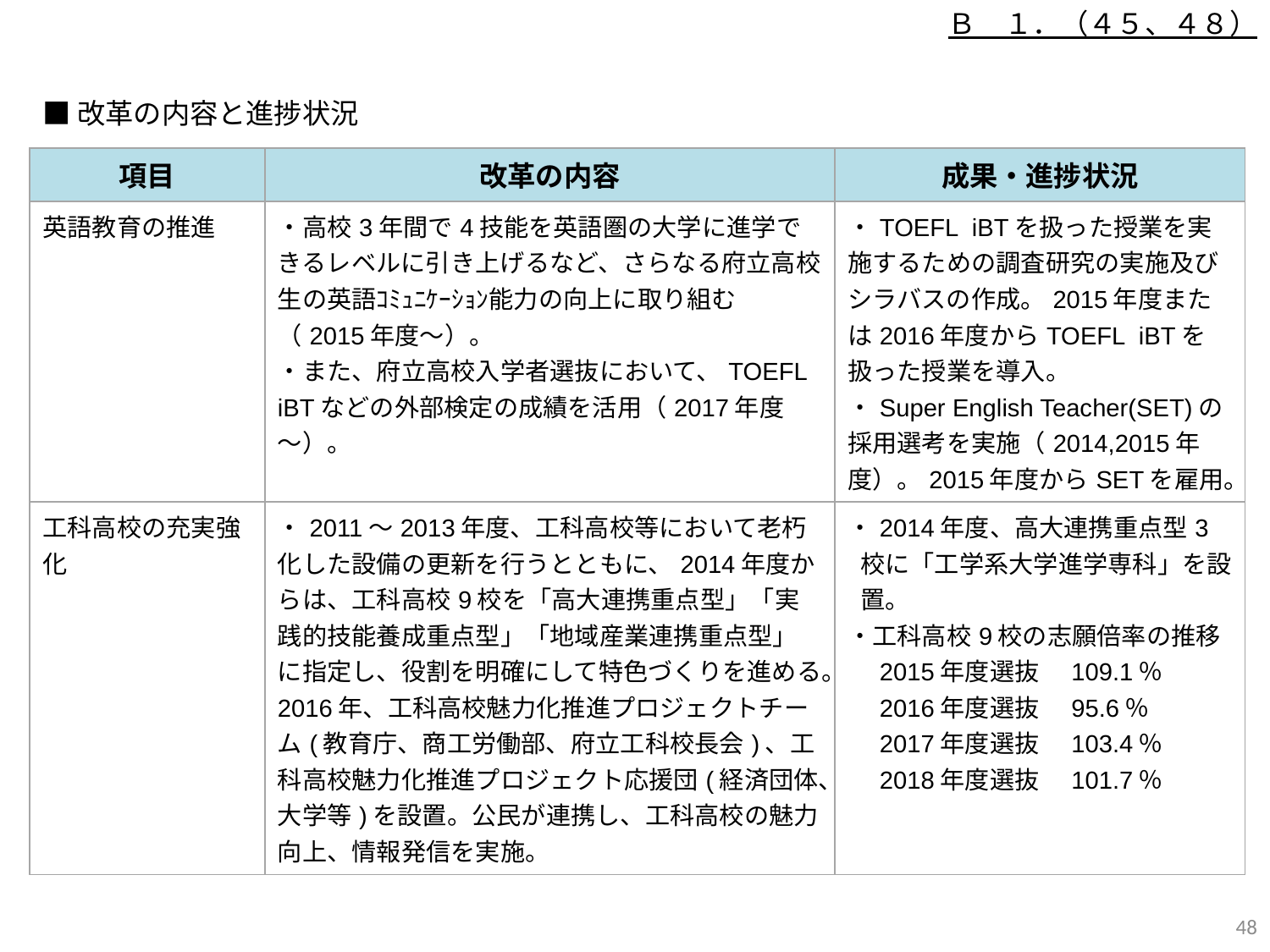

Ｂ　１．（４５、４８）
■改革の内容と進捗状況
| 項目 | 改革の内容 | 成果・進捗状況 |
| --- | --- | --- |
| 英語教育の推進 | ・高校3年間で4技能を英語圏の大学に進学できるレベルに引き上げるなど、さらなる府立高校生の英語ｺﾐｭﾆｹｰｼｮﾝ能力の向上に取り組む（2015年度～）。 ・また、府立高校入学者選抜において、TOEFL iBTなどの外部検定の成績を活用（2017年度～）。 | ・TOEFL iBTを扱った授業を実施するための調査研究の実施及びシラバスの作成。2015年度または2016年度からTOEFL iBTを扱った授業を導入。 ・Super English Teacher(SET)の採用選考を実施（2014,2015年度）。2015年度からSETを雇用。 |
| 工科高校の充実強化 | ・2011～2013年度、工科高校等において老朽化した設備の更新を行うとともに、2014年度からは、工科高校9校を「高大連携重点型」「実践的技能養成重点型」「地域産業連携重点型」に指定し、役割を明確にして特色づくりを進める。 2016年、工科高校魅力化推進プロジェクトチーム(教育庁、商工労働部、府立工科校長会)、工科高校魅力化推進プロジェクト応援団(経済団体、大学等)を設置。公民が連携し、工科高校の魅力向上、情報発信を実施。 | ・2014年度、高大連携重点型3校に「工学系大学進学専科」を設置。 ・工科高校9校の志願倍率の推移 　2015年度選抜　109.1％ 　2016年度選抜　95.6％ 　2017年度選抜　103.4％ 　2018年度選抜　101.7％ |
48